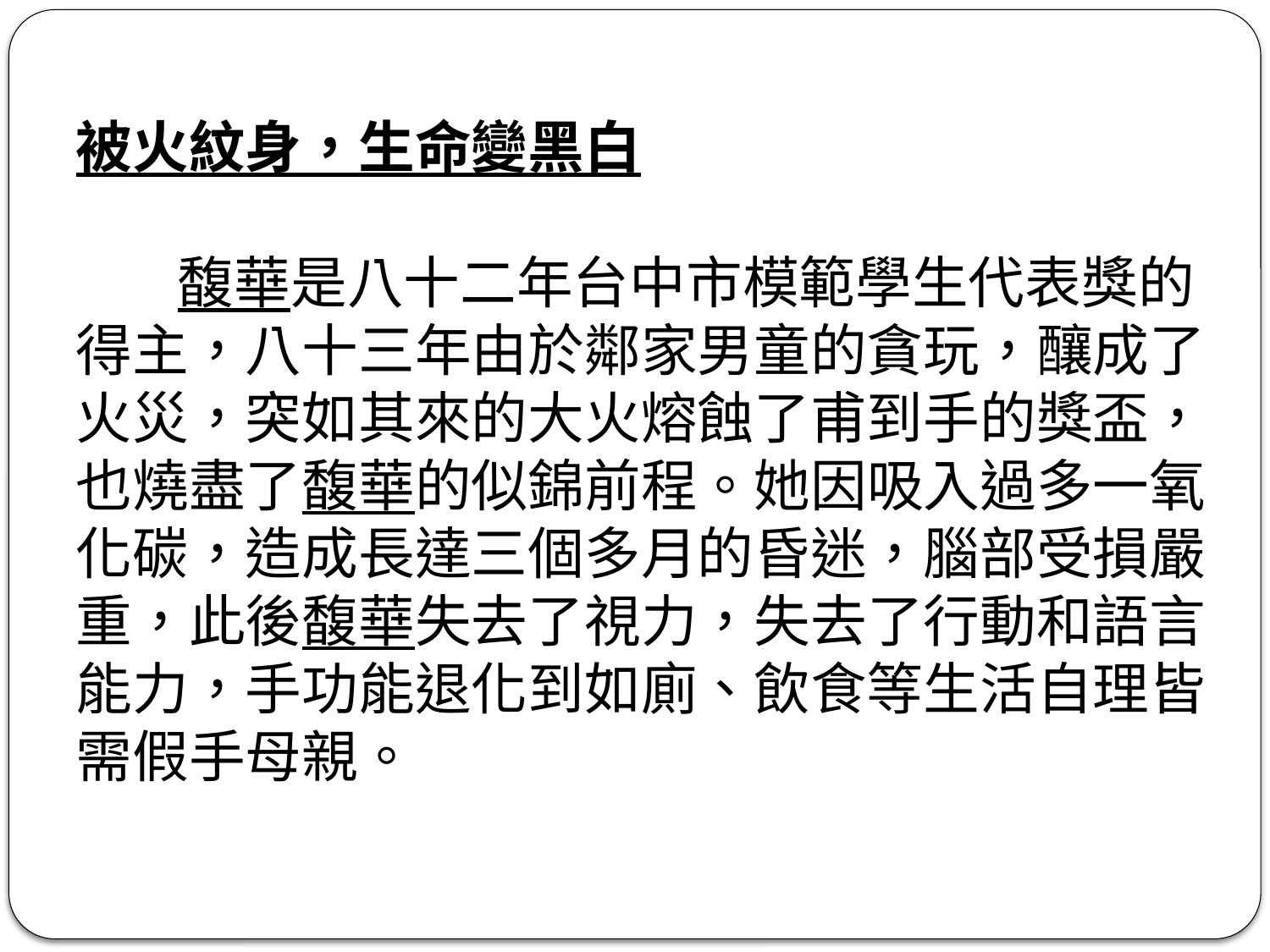

# 被火紋身，生命變黑白         馥華是八十二年台中市模範學生代表獎的得主，八十三年由於鄰家男童的貪玩，釀成了火災，突如其來的大火熔蝕了甫到手的獎盃，也燒盡了馥華的似錦前程。她因吸入過多一氧化碳，造成長達三個多月的昏迷，腦部受損嚴重，此後馥華失去了視力，失去了行動和語言能力，手功能退化到如廁、飲食等生活自理皆需假手母親。